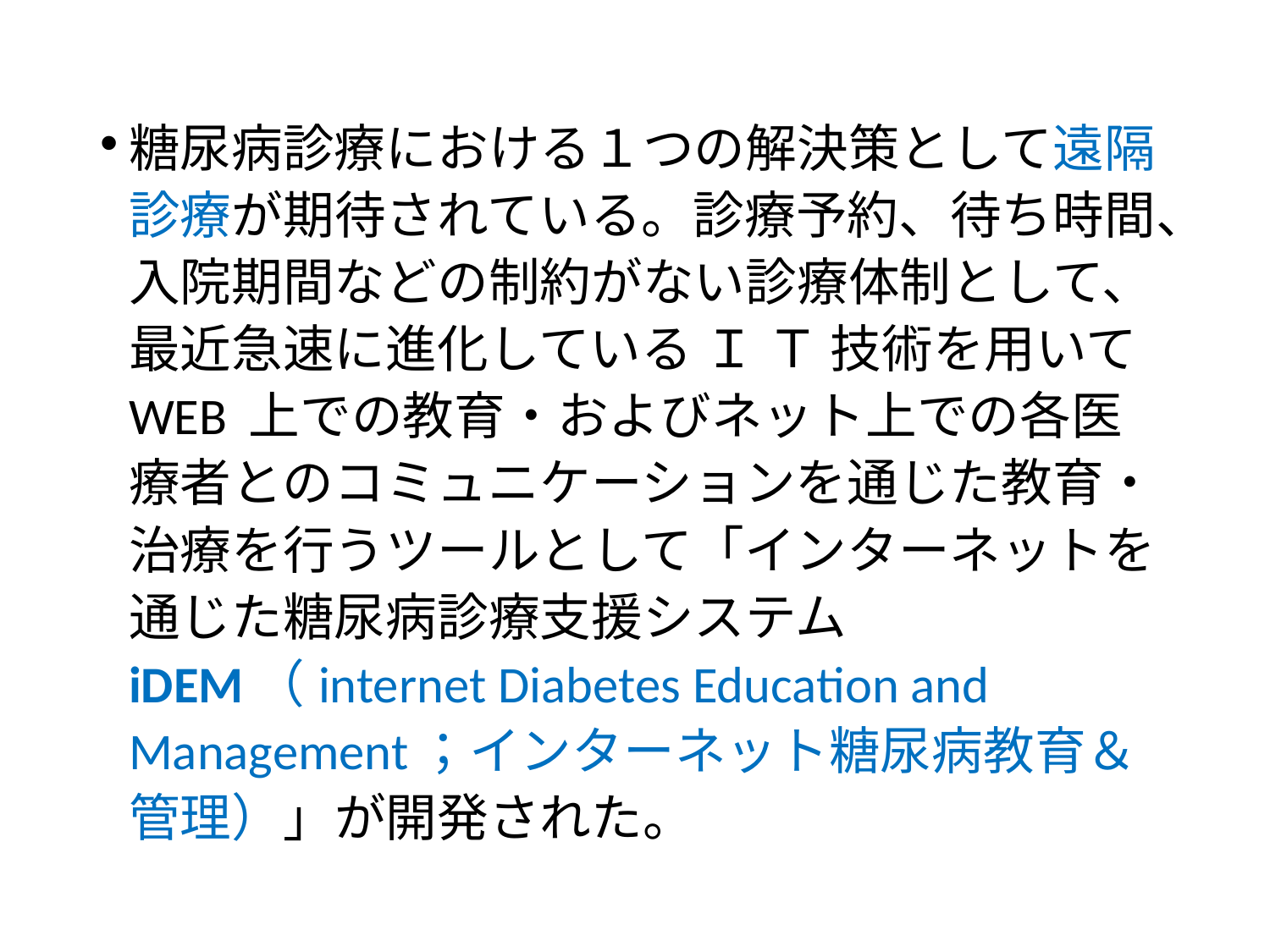

糖尿病診療における１つの解決策として遠隔診療が期待されている。診療予約、待ち時間、入院期間などの制約がない診療体制として、最近急速に進化している Ｉ Ｔ 技術を用いてWEB 上での教育・およびネット上での各医療者とのコミュニケーションを通じた教育・治療を行うツールとして「インターネットを通じた糖尿病診療支援システムiDEM（internet Diabetes Education and Management；インターネット糖尿病教育＆管理）」が開発された。